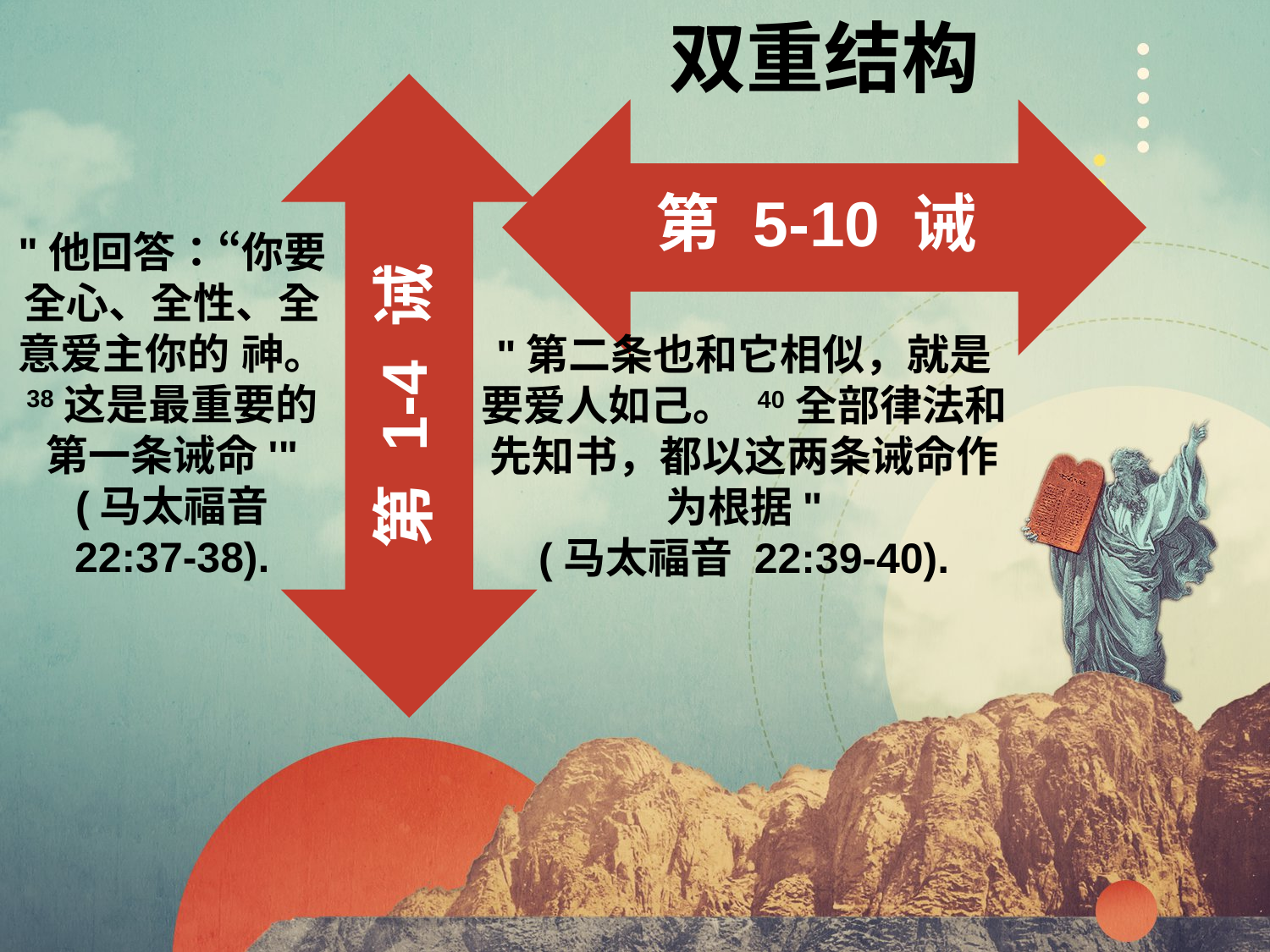

"他回答：“你要全心、全性、全意爱主你的 神。 38这是最重要的第一条诫命'"
(马太福音 22:37-38).
# 双重结构

第 5-10 诫
"第二条也和它相似，就是要爱人如己。 40全部律法和先知书，都以这两条诫命作为根据"
(马太福音 22:39-40).
第 1-4 诫